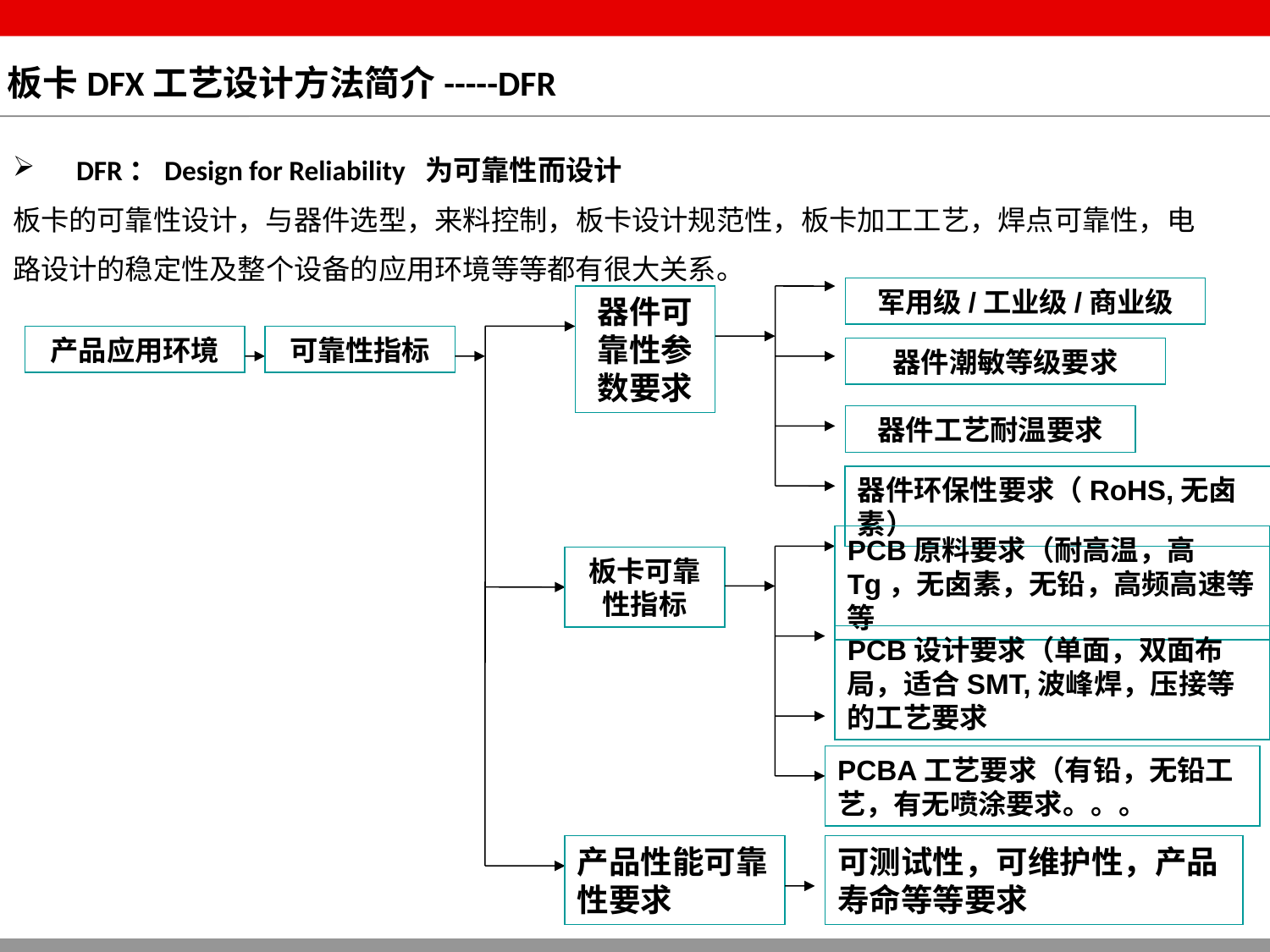

# 板卡DFX工艺设计方法简介-----DFR
DFR：Design for Reliability  为可靠性而设计
板卡的可靠性设计，与器件选型，来料控制，板卡设计规范性，板卡加工工艺，焊点可靠性，电
路设计的稳定性及整个设备的应用环境等等都有很大关系。
军用级/工业级/商业级
器件可靠性参数要求

产品应用环境
可靠性指标

器件潮敏等级要求

器件工艺耐温要求

器件环保性要求（RoHS,无卤素）

PCB原料要求（耐高温，高Tg，无卤素，无铅，高频高速等等

板卡可靠性指标

PCB设计要求（单面，双面布局，适合SMT,波峰焊，压接等的工艺要求

PCBA工艺要求（有铅，无铅工艺，有无喷涂要求。。。

产品性能可靠性要求
可测试性，可维护性，产品寿命等等要求